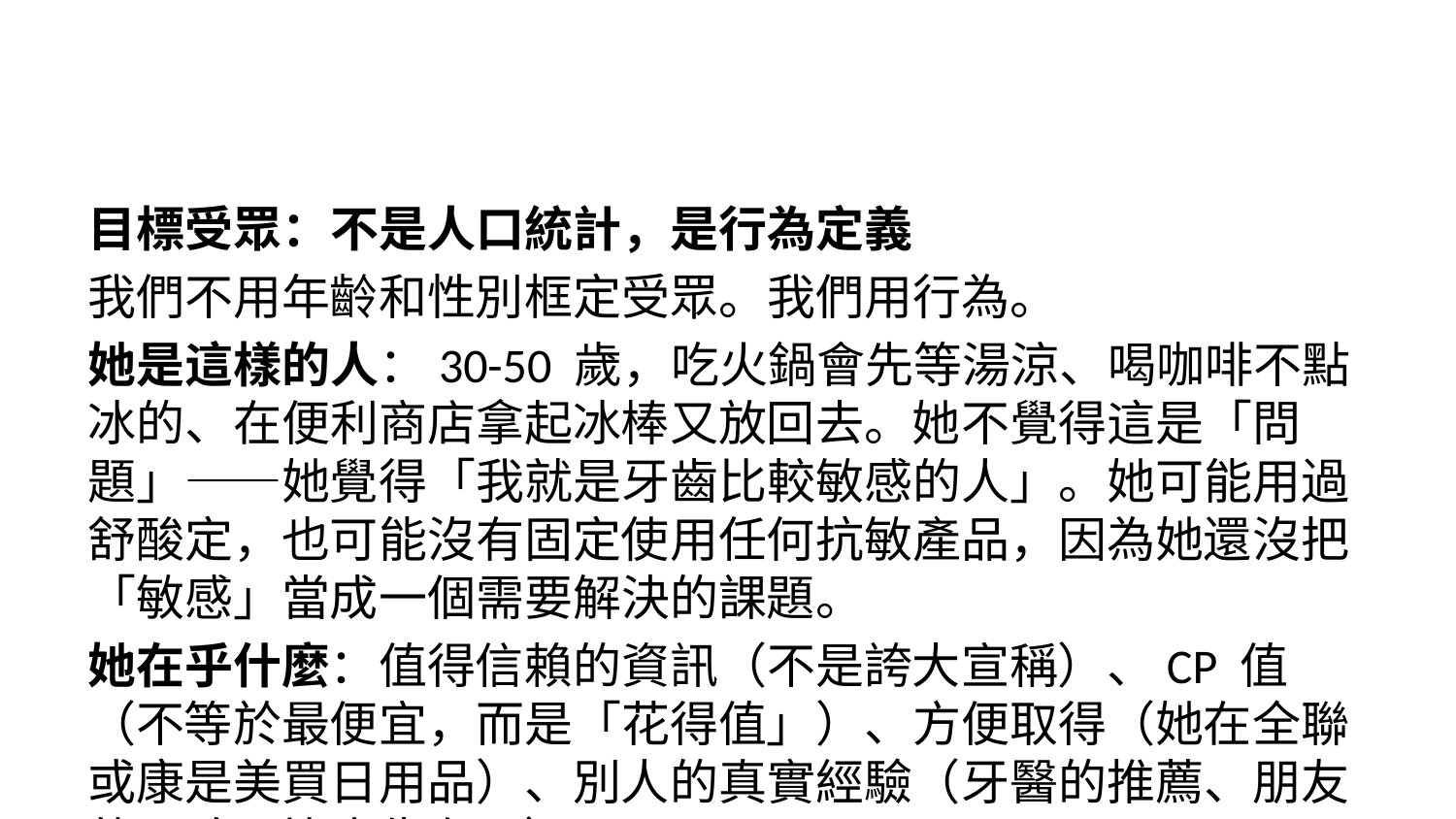

目標受眾：不是人口統計，是行為定義
我們不用年齡和性別框定受眾。我們用行為。
她是這樣的人：30-50 歲，吃火鍋會先等湯涼、喝咖啡不點冰的、在便利商店拿起冰棒又放回去。她不覺得這是「問題」——她覺得「我就是牙齒比較敏感的人」。她可能用過舒酸定，也可能沒有固定使用任何抗敏產品，因為她還沒把「敏感」當成一個需要解決的課題。
她在乎什麼：值得信賴的資訊（不是誇大宣稱）、CP 值（不等於最便宜，而是「花得值」）、方便取得（她在全聯或康是美買日用品）、別人的真實經驗（牙醫的推薦、朋友的口碑，比廣告有用）。
她的 Jobs to Be Done：「我需要一支值得信賴的牙膏，讓我不用再忍受冷熱刺痛，而且不用花太多時間研究。」
消費者的信任路徑是「人際推薦和診間經驗」而非「主動搜尋」。她不會上網搜三天，她問閨蜜、聽牙醫的。這個洞察決定了我們把專業背書和 KOL 口碑放在數位攔截之前。